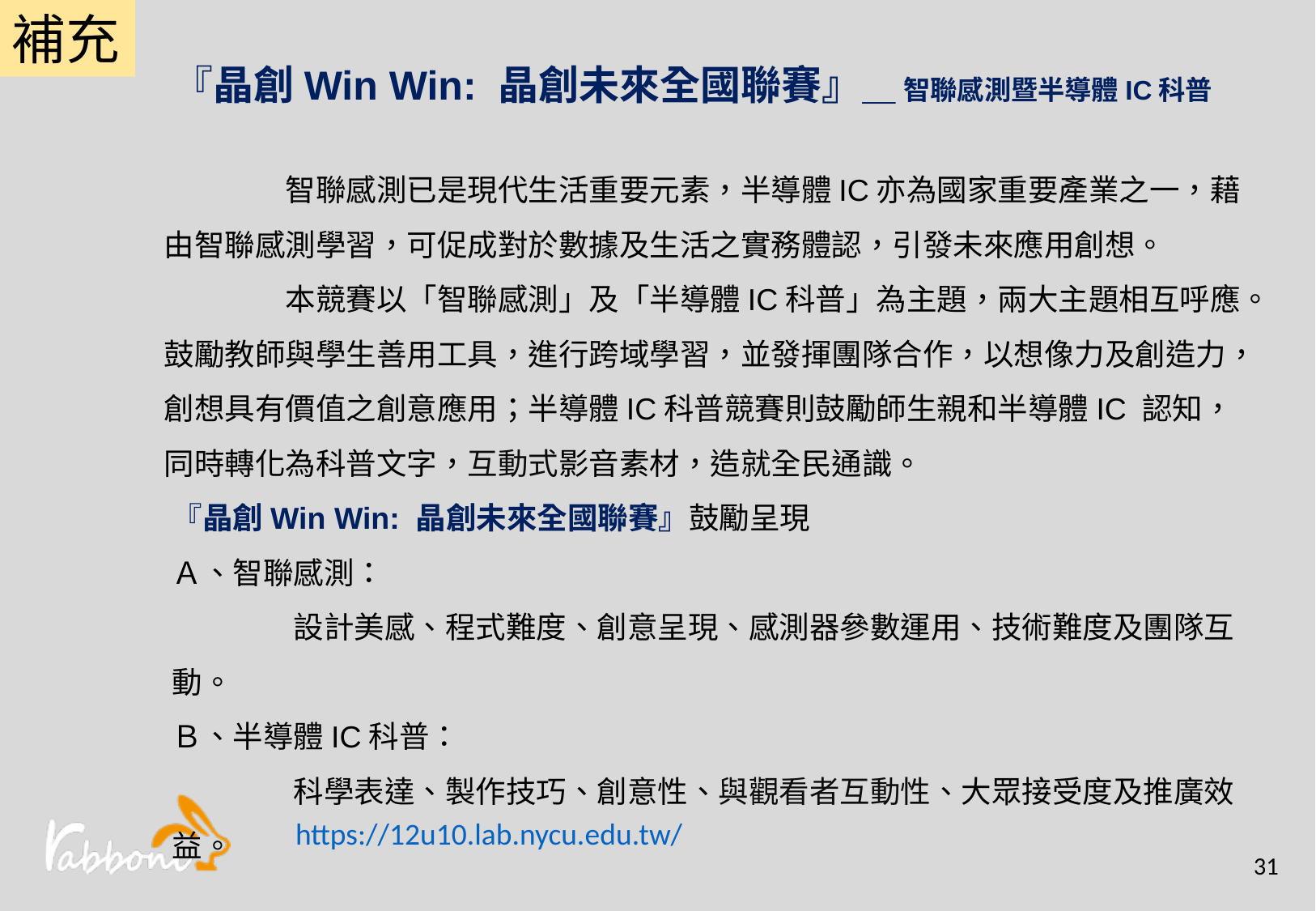

補充
『晶創Win Win: 晶創未來全國聯賽』＿ 智聯感測暨半導體IC科普

	智聯感測已是現代生活重要元素，半導體IC亦為國家重要產業之一，藉由智聯感測學習，可促成對於數據及生活之實務體認，引發未來應用創想。
	本競賽以「智聯感測」及「半導體IC科普」為主題，兩大主題相互呼應。鼓勵教師與學生善用工具，進行跨域學習，並發揮團隊合作，以想像力及創造力，創想具有價值之創意應用；半導體IC科普競賽則鼓勵師生親和半導體IC 認知，同時轉化為科普文字，互動式影音素材，造就全民通識。
『晶創Win Win: 晶創未來全國聯賽』鼓勵呈現
Ａ、智聯感測：
	設計美感、程式難度、創意呈現、感測器參數運用、技術難度及團隊互動。
Ｂ、半導體IC科普：
	科學表達、製作技巧、創意性、與觀看者互動性、大眾接受度及推廣效益。

https://12u10.lab.nycu.edu.tw/